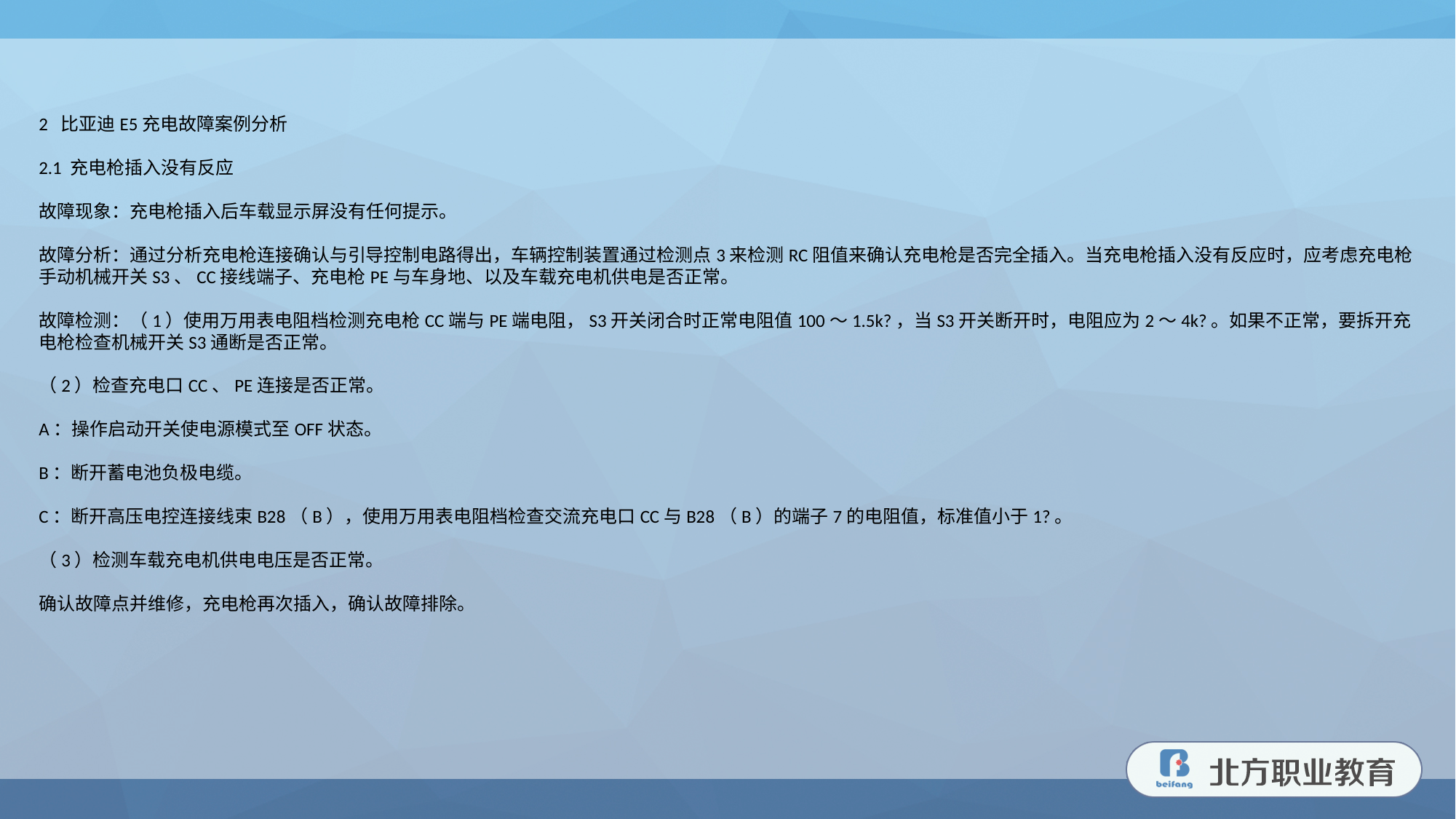

2  比亚迪E5充电故障案例分析

2.1 充电枪插入没有反应

故障现象：充电枪插入后车载显示屏没有任何提示。

故障分析：通过分析充电枪连接确认与引导控制电路得出，车辆控制装置通过检测点3来检测RC阻值来确认充电枪是否完全插入。当充电枪插入没有反应时，应考虑充电枪手动机械开关S3、CC接线端子、充电枪PE与车身地、以及车载充电机供电是否正常。

故障检测：（1）使用万用表电阻档检测充电枪CC端与PE端电阻，S3开关闭合时正常电阻值100～1.5k?，当S3开关断开时，电阻应为2～4k?。如果不正常，要拆开充电枪检查机械开关S3通断是否正常。

（2）检查充电口CC、PE连接是否正常。

A：操作启动开关使电源模式至OFF状态。

B：断开蓄电池负极电缆。

C：断开高压电控连接线束B28（B），使用万用表电阻档检查交流充电口CC与B28（B）的端子7的电阻值，标准值小于1?。

（3）检测车载充电机供电电压是否正常。

确认故障点并维修，充电枪再次插入，确认故障排除。